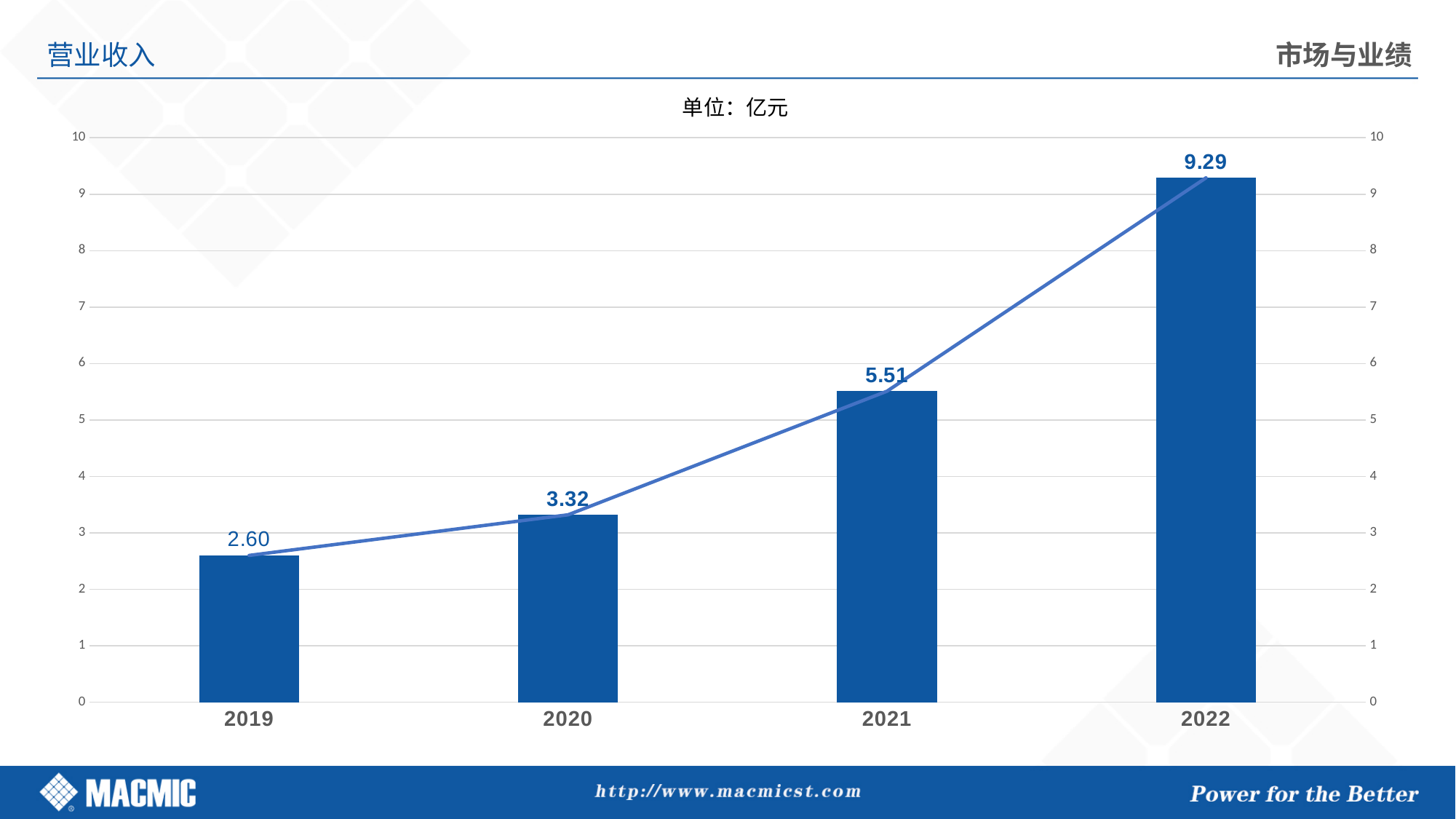

营业收入
市场与业绩
单位：亿元

### Chart

| Category | 系列 2 | 系列 3 |
|---|---|---|
| 2019 | 2.6 | 2.6 |
| 2020 | 3.32 | 3.32 |
| 2021 | 5.51 | 5.51 |
| 2022 | 9.29 | 9.29 |